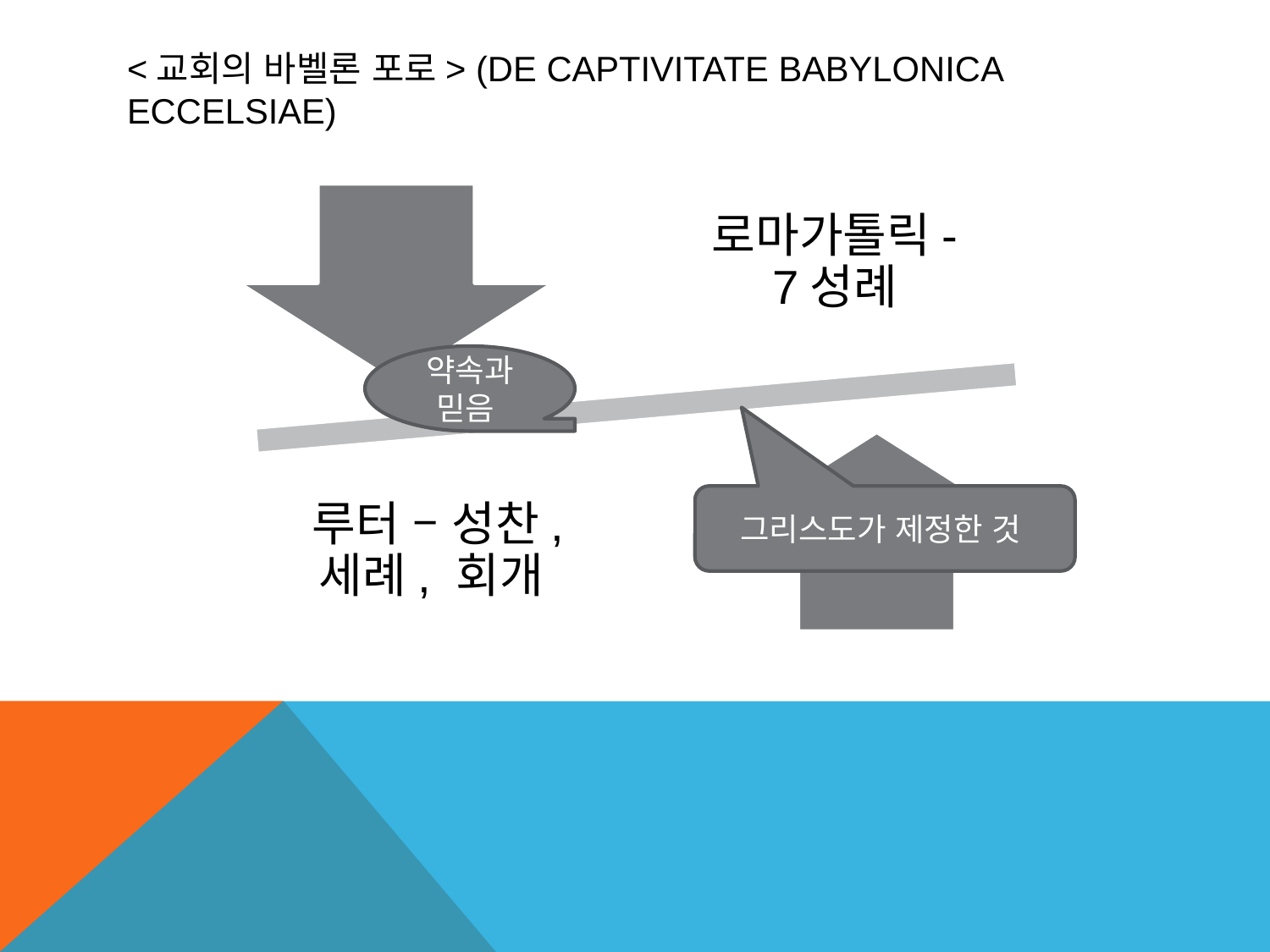

# <교회의 바벨론 포로> (De captivitate Babylonica eccelsiae)
로마가톨릭- 7성례
루터 – 성찬, 세례, 회개
약속과 믿음
그리스도가 제정한 것